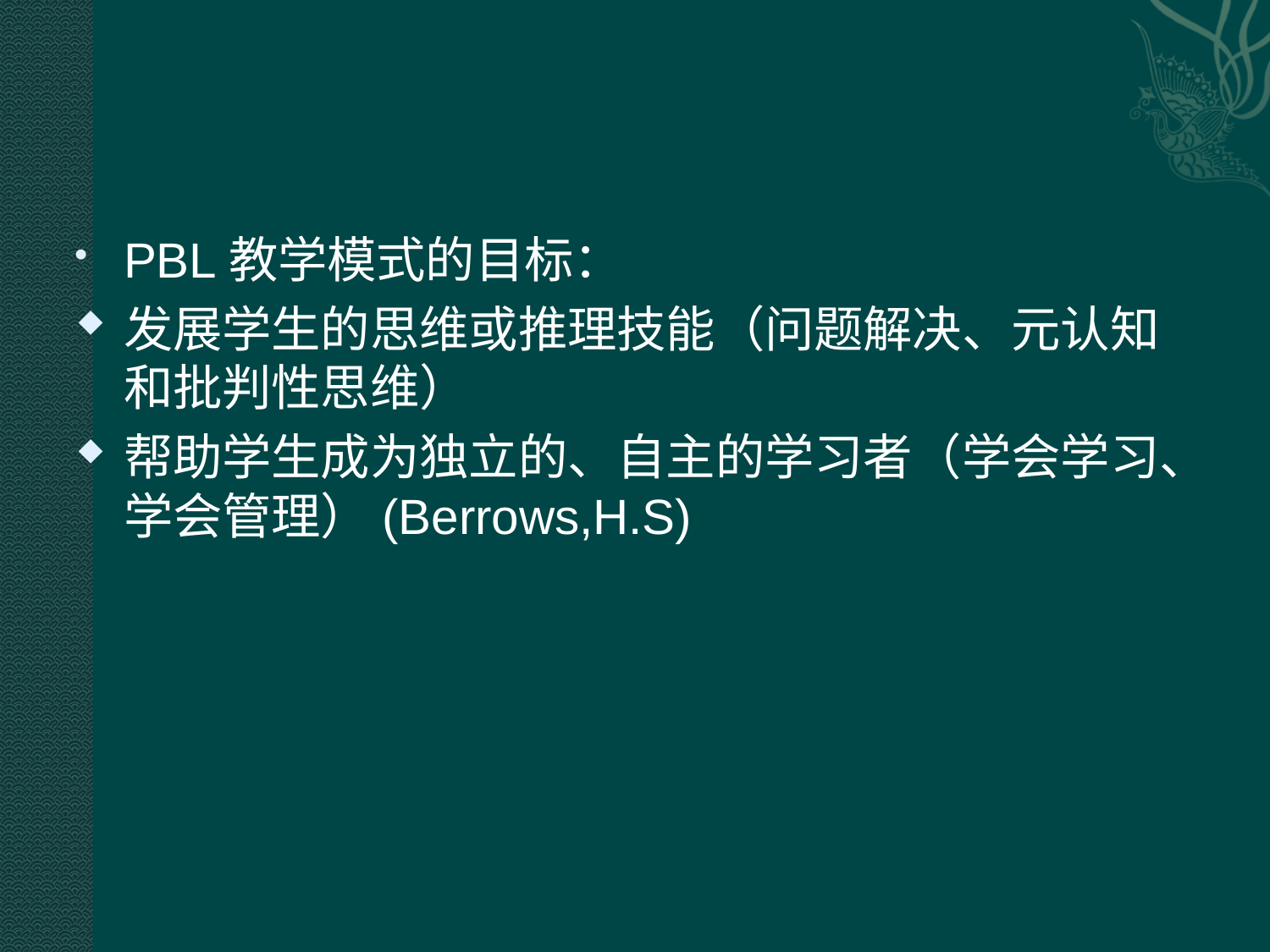

#
PBL教学模式的目标：
发展学生的思维或推理技能（问题解决、元认知和批判性思维）
帮助学生成为独立的、自主的学习者（学会学习、学会管理）(Berrows,H.S)